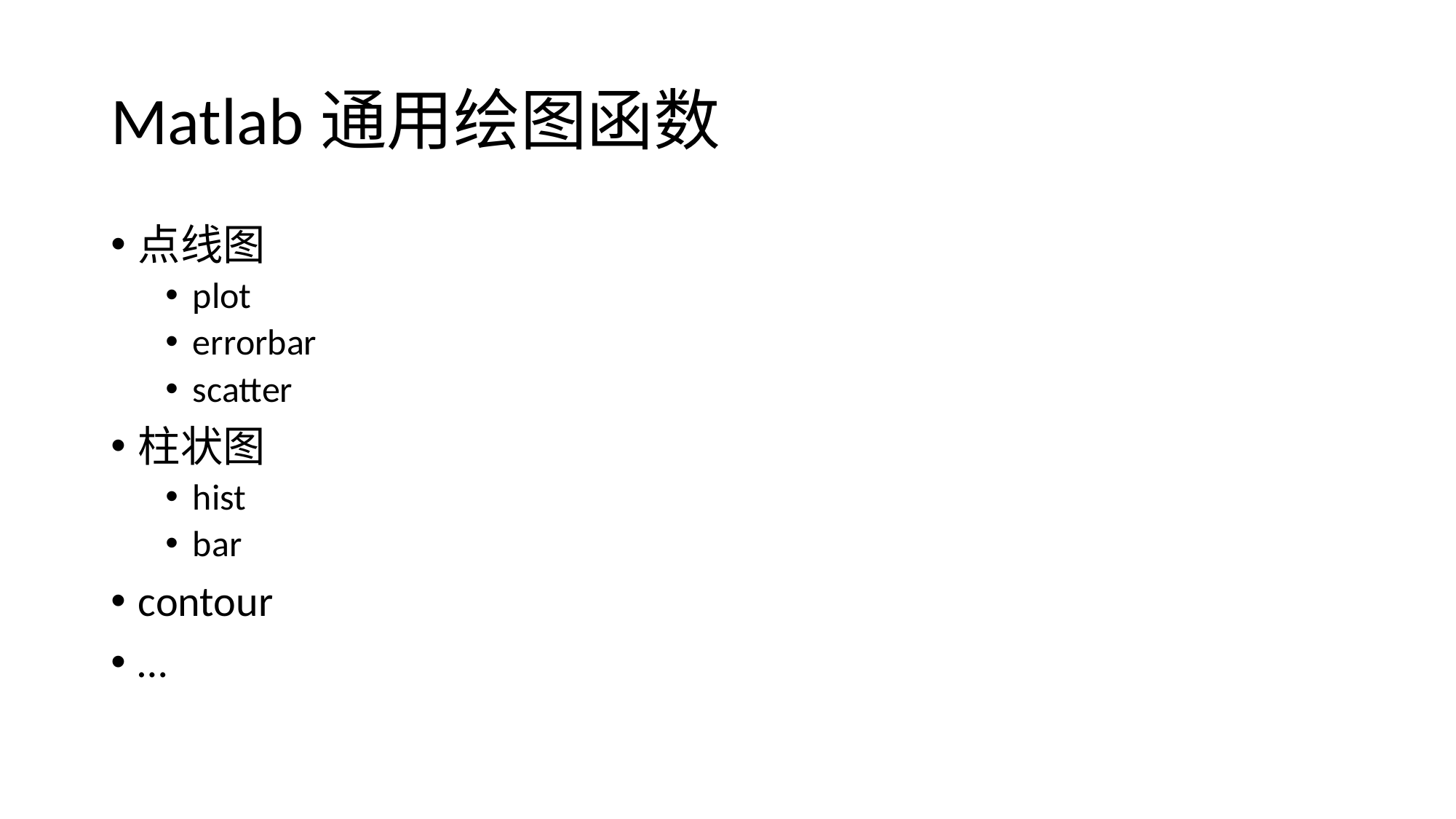

# Matlab通用绘图函数
点线图
plot
errorbar
scatter
柱状图
hist
bar
contour
…